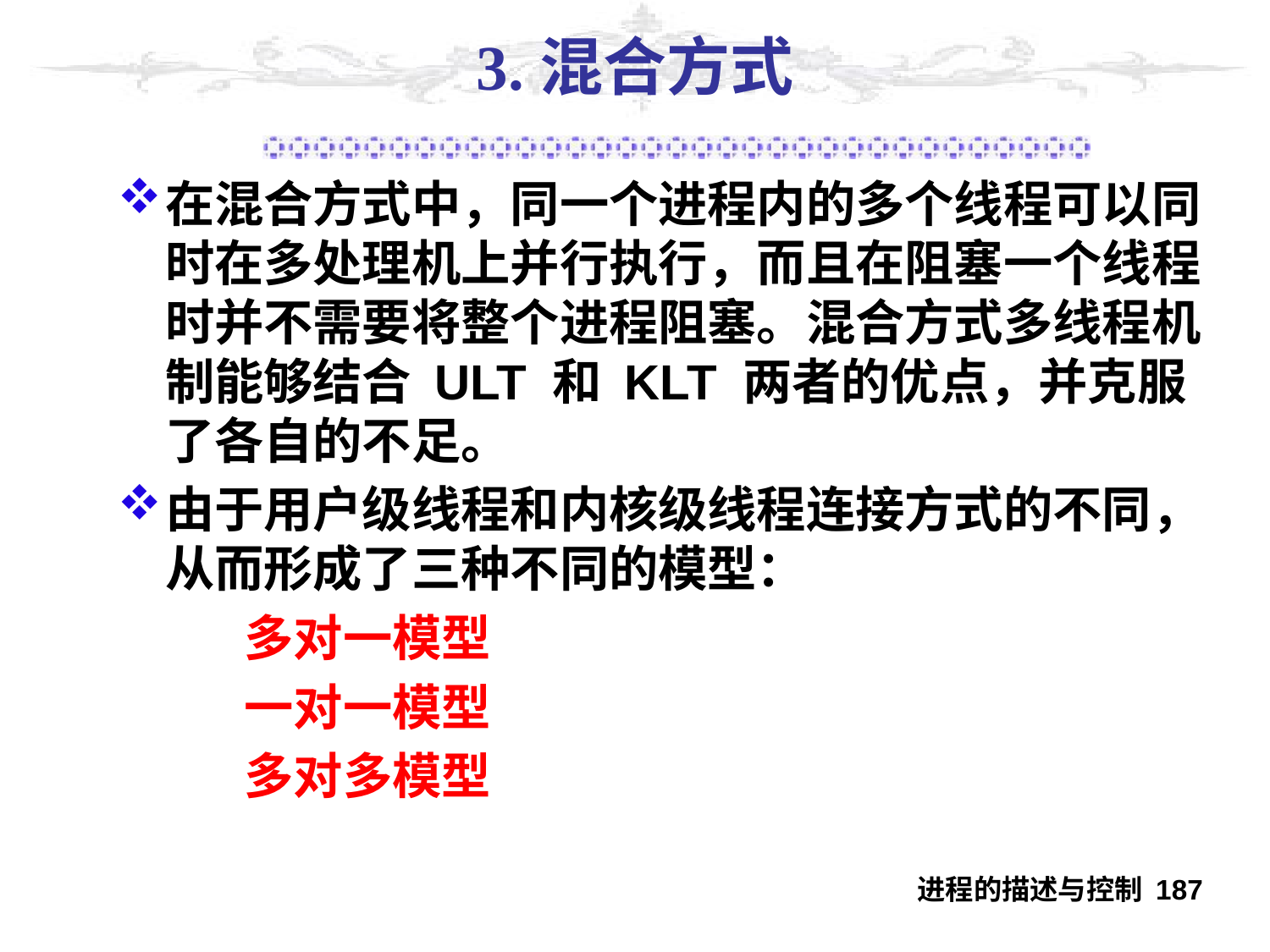

# 3.混合方式
在混合方式中，同一个进程内的多个线程可以同时在多处理机上并行执行，而且在阻塞一个线程时并不需要将整个进程阻塞。混合方式多线程机制能够结合 ULT 和 KLT 两者的优点，并克服了各自的不足。
由于用户级线程和内核级线程连接方式的不同，从而形成了三种不同的模型：
	多对一模型
	一对一模型
	多对多模型